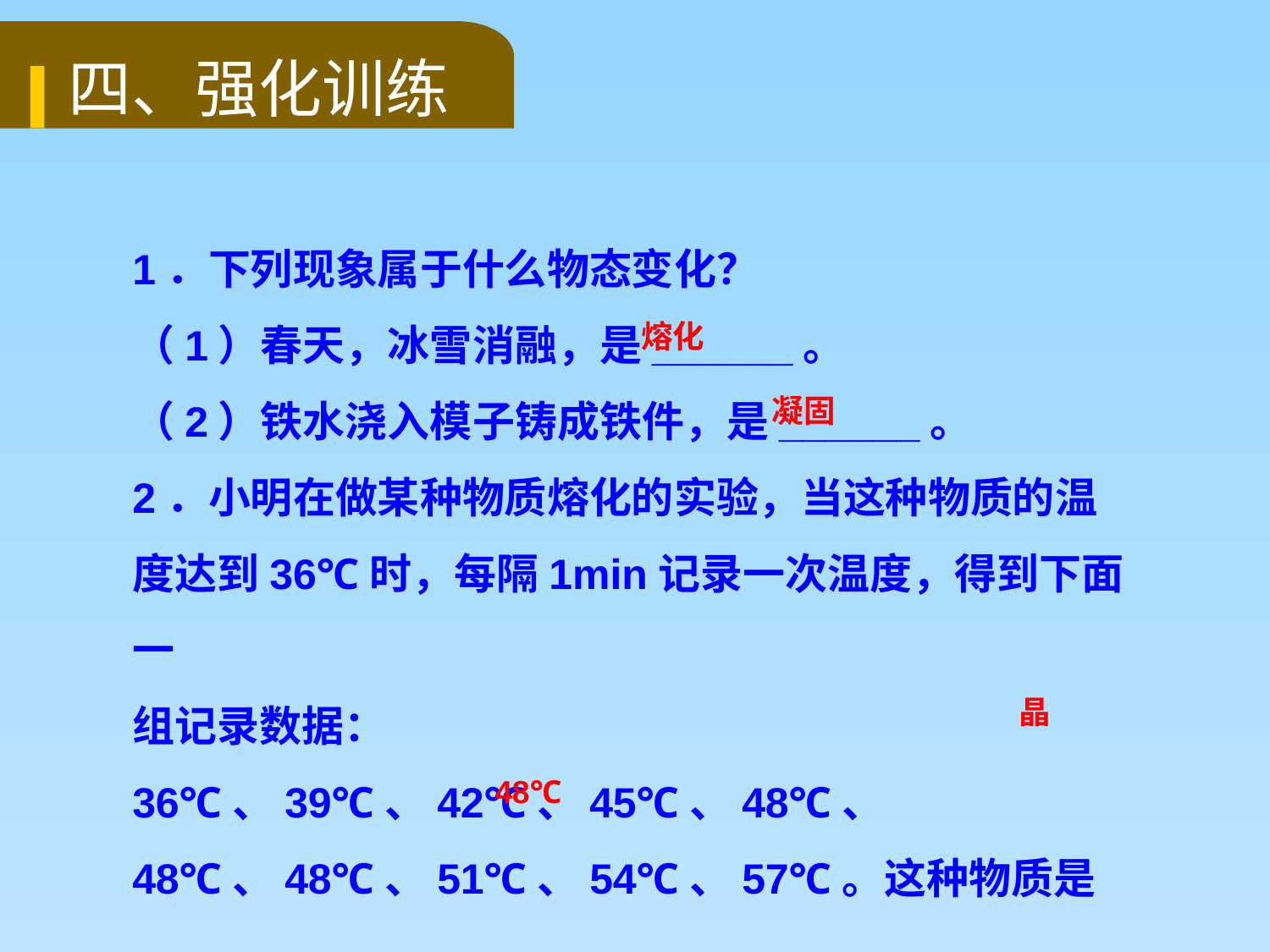

四、强化训练

1．下列现象属于什么物态变化？
（1）春天，冰雪消融，是______。
（2）铁水浇入模子铸成铁件，是______。
2．小明在做某种物质熔化的实验，当这种物质的温
度达到36℃时，每隔1min记录一次温度，得到下面一
组记录数据：36℃、39℃、42℃、45℃、48℃、
48℃、48℃、51℃、54℃、57℃。这种物质是______
体，它的凝固点是______。
熔化
凝固
晶
48℃